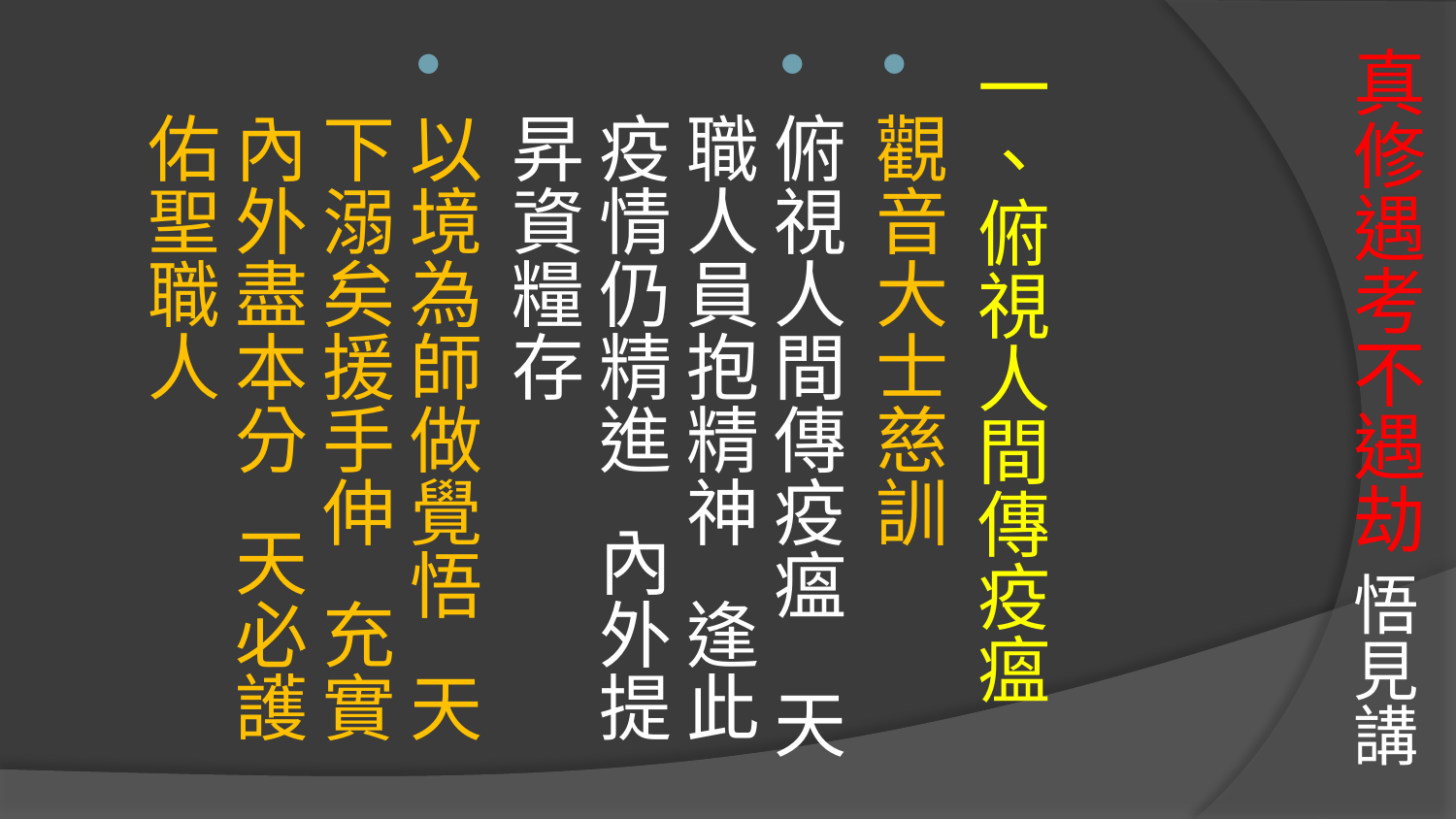

# 真修遇考不遇劫 悟見講
一、俯視人間傳疫瘟
觀音大士慈訓
俯視人間傳疫瘟    天職人員抱精神   逢此疫情仍精進   內外提昇資糧存
以境為師做覺悟   天下溺矣援手伸   充實內外盡本分   天必護佑聖職人